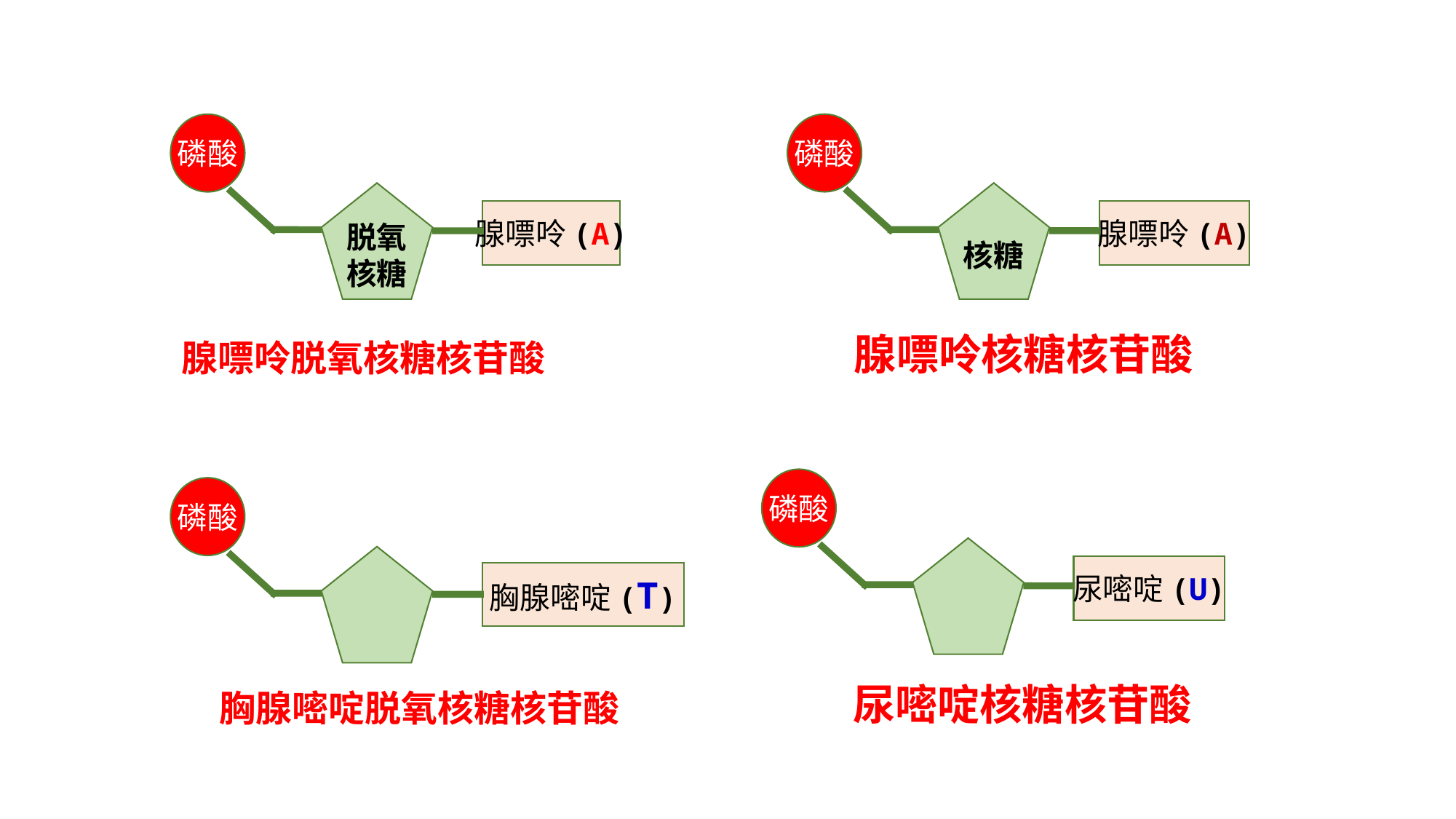

磷酸
核糖
腺嘌呤(A)

磷酸
脱氧
核糖
腺嘌呤(A)

腺嘌呤核糖核苷酸
腺嘌呤脱氧核糖核苷酸
磷酸

尿嘧啶(U)

磷酸

胸腺嘧啶(T)

尿嘧啶核糖核苷酸
胸腺嘧啶脱氧核糖核苷酸